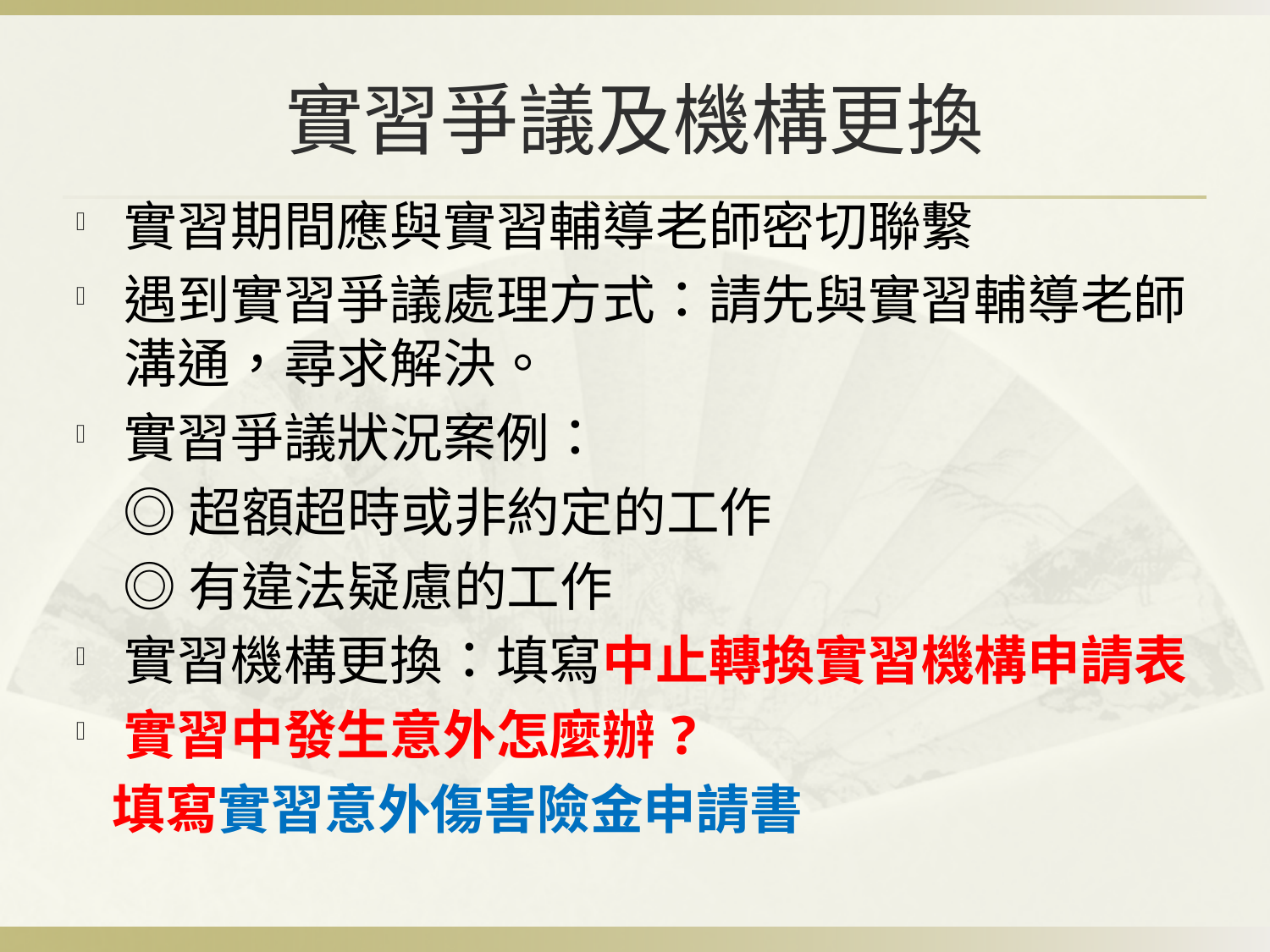

# 實習爭議及機構更換
實習期間應與實習輔導老師密切聯繫
遇到實習爭議處理方式：請先與實習輔導老師溝通，尋求解決。
實習爭議狀況案例：
    ◎超額超時或非約定的工作
    ◎有違法疑慮的工作
實習機構更換：填寫中止轉換實習機構申請表
實習中發生意外怎麼辦?
  填寫實習意外傷害險金申請書